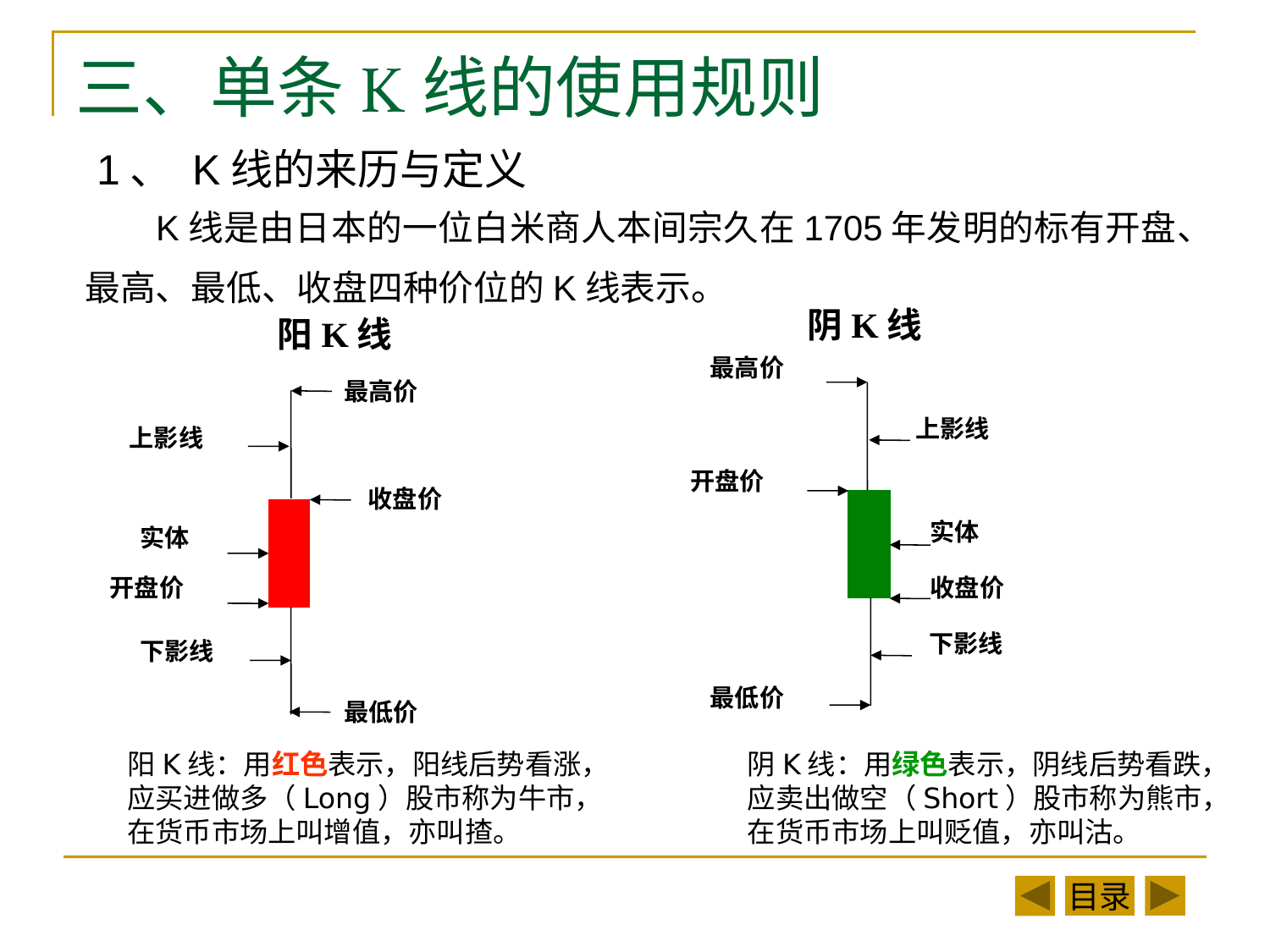

# 三、单条K线的使用规则
     1、 K线的来历与定义
           K线是由日本的一位白米商人本间宗久在1705年发明的标有开盘、最高、最低、收盘四种价位的K线表示。
阴K线

最高价
最高价

上影线
上影线

开盘价
收盘价

实体
实体

开盘价
收盘价

下影线
下影线

最低价
最低价

阳K线
阳K线：用红色表示，阳线后势看涨，应买进做多（Long）股市称为牛市，在货币市场上叫增值，亦叫揸。
阴K线：用绿色表示，阴线后势看跌，应卖出做空（Short）股市称为熊市，在货币市场上叫贬值，亦叫沽。